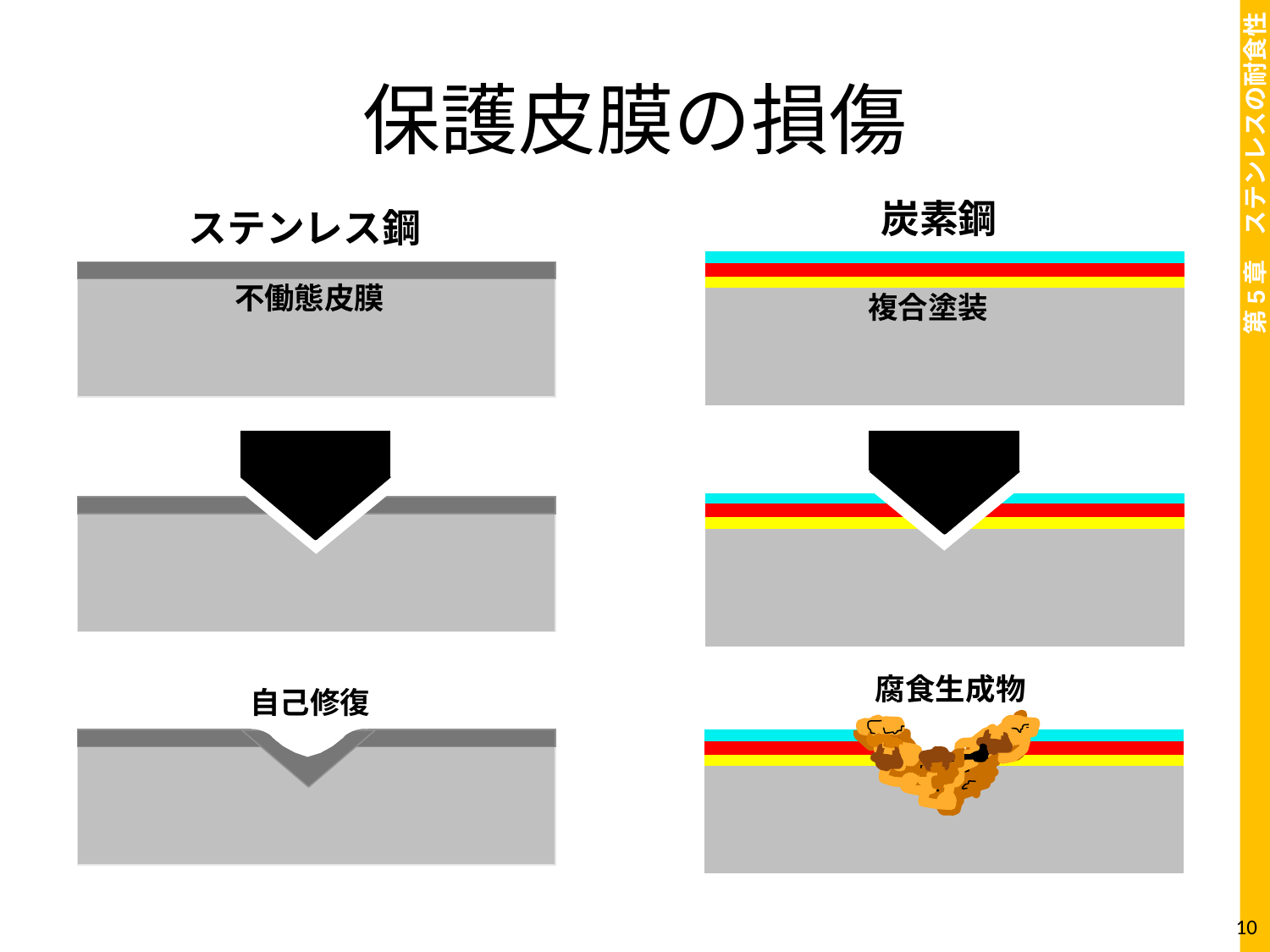

# 保護皮膜の損傷
炭素鋼

複合塗装
ステンレス鋼

不働態皮膜

腐食生成物

自己修復

10